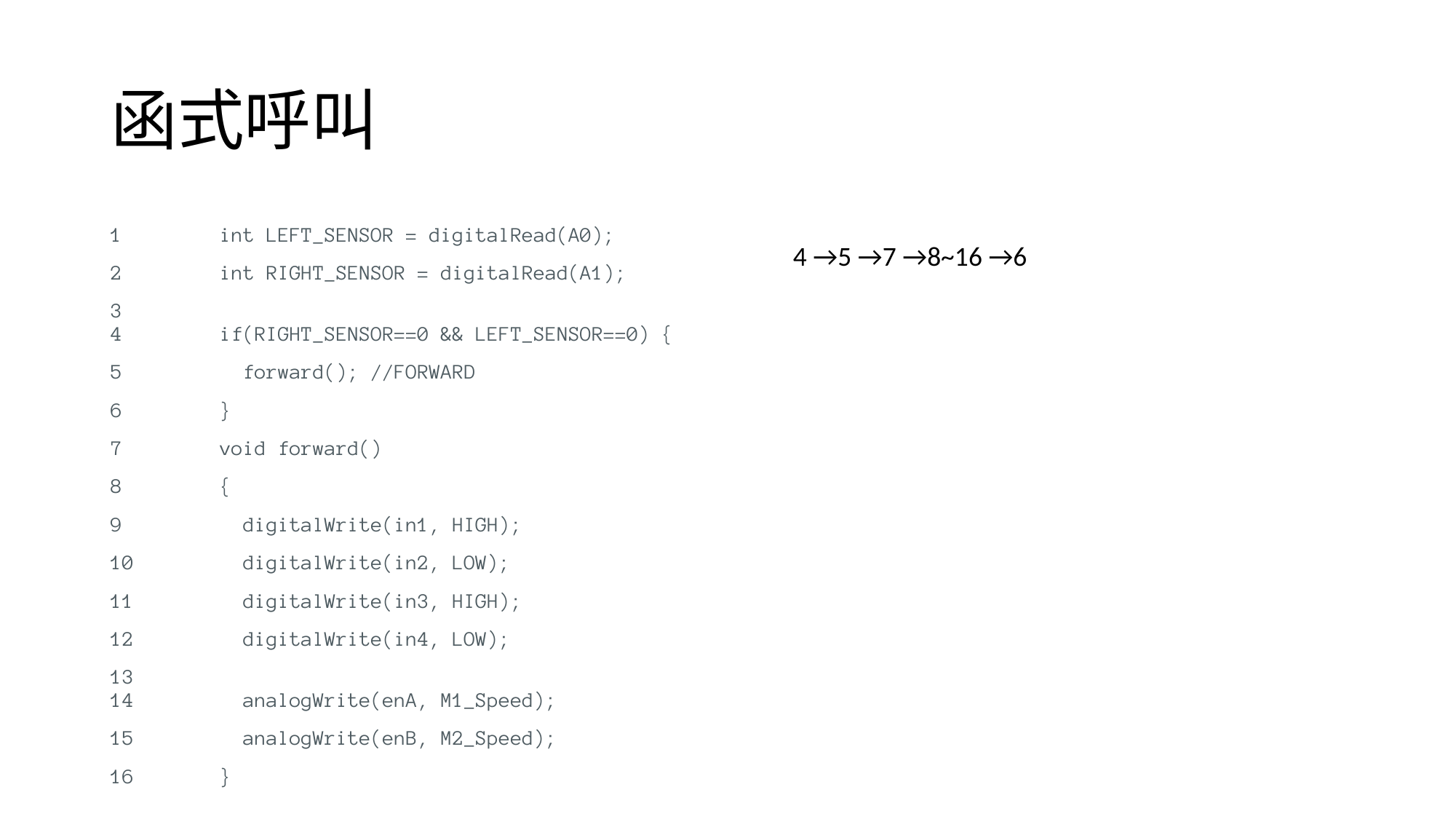

# 函式呼叫
1	int LEFT_SENSOR = digitalRead(A0);
2	int RIGHT_SENSOR = digitalRead(A1);
3
4	if(RIGHT_SENSOR==0 && LEFT_SENSOR==0) {
5	  forward(); //FORWARD
6	}
7	void forward()
8	{
9	  digitalWrite(in1, HIGH);
10	  digitalWrite(in2, LOW);
11	  digitalWrite(in3, HIGH);
12	  digitalWrite(in4, LOW);
13
14	  analogWrite(enA, M1_Speed);
15	  analogWrite(enB, M2_Speed);
16	}

4 →5 →7 →8~16 →6